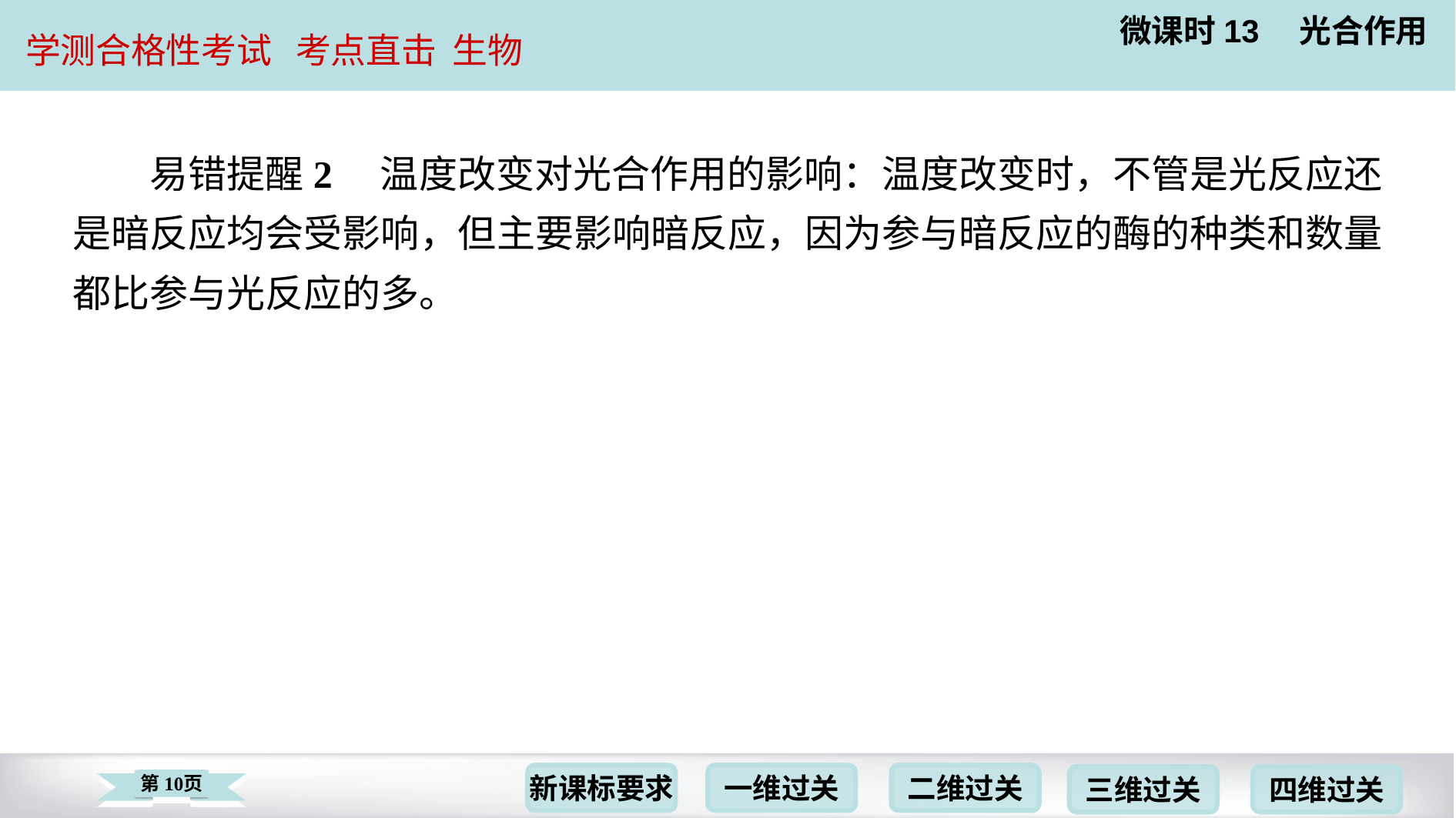

易错提醒2　温度改变对光合作用的影响：温度改变时，不管是光反应还是暗反应均会受影响，但主要影响暗反应，因为参与暗反应的酶的种类和数量都比参与光反应的多。